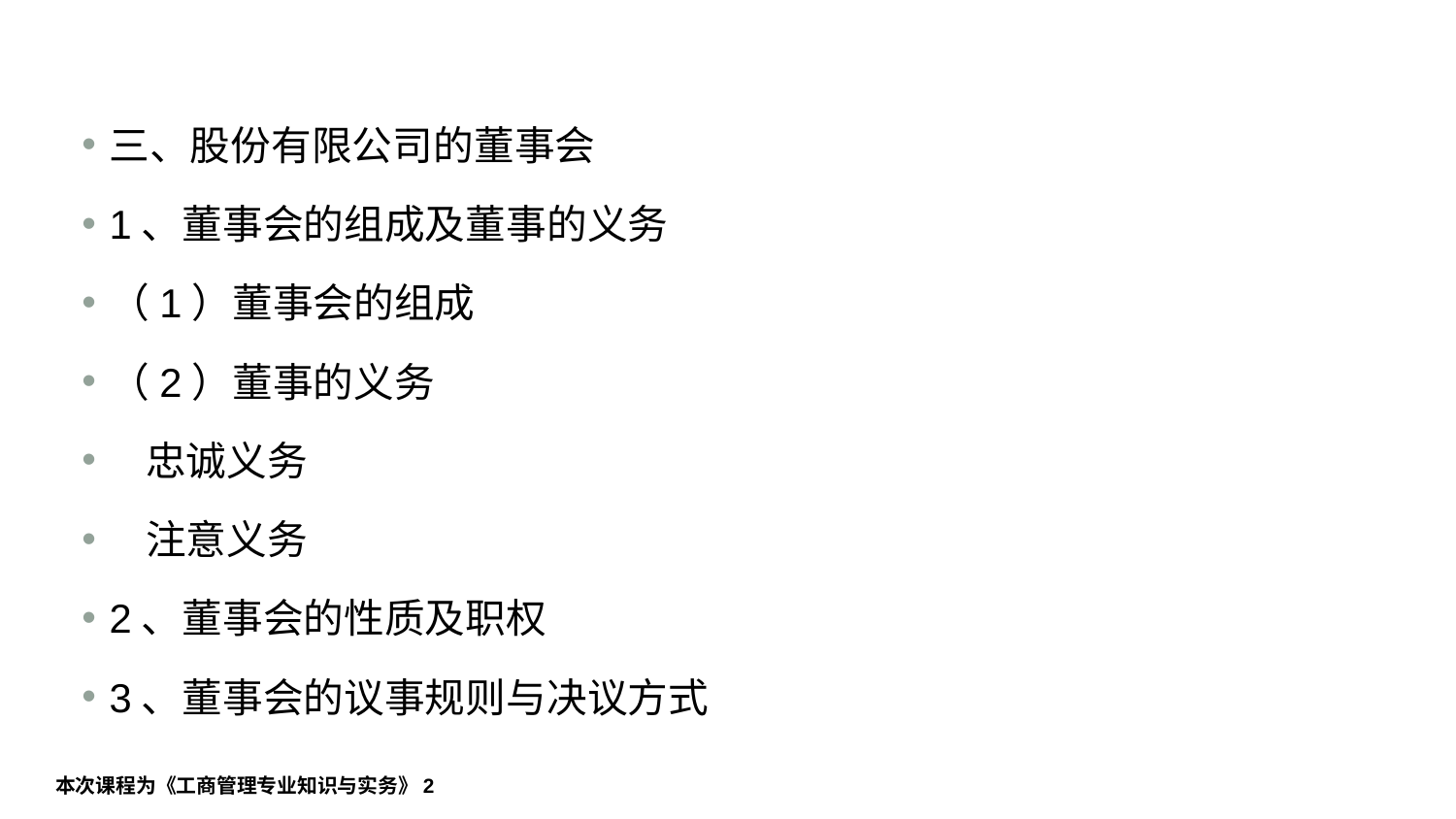

#
三、股份有限公司的董事会
1、董事会的组成及董事的义务
（1）董事会的组成
（2）董事的义务
   忠诚义务
   注意义务
2、董事会的性质及职权
3、董事会的议事规则与决议方式